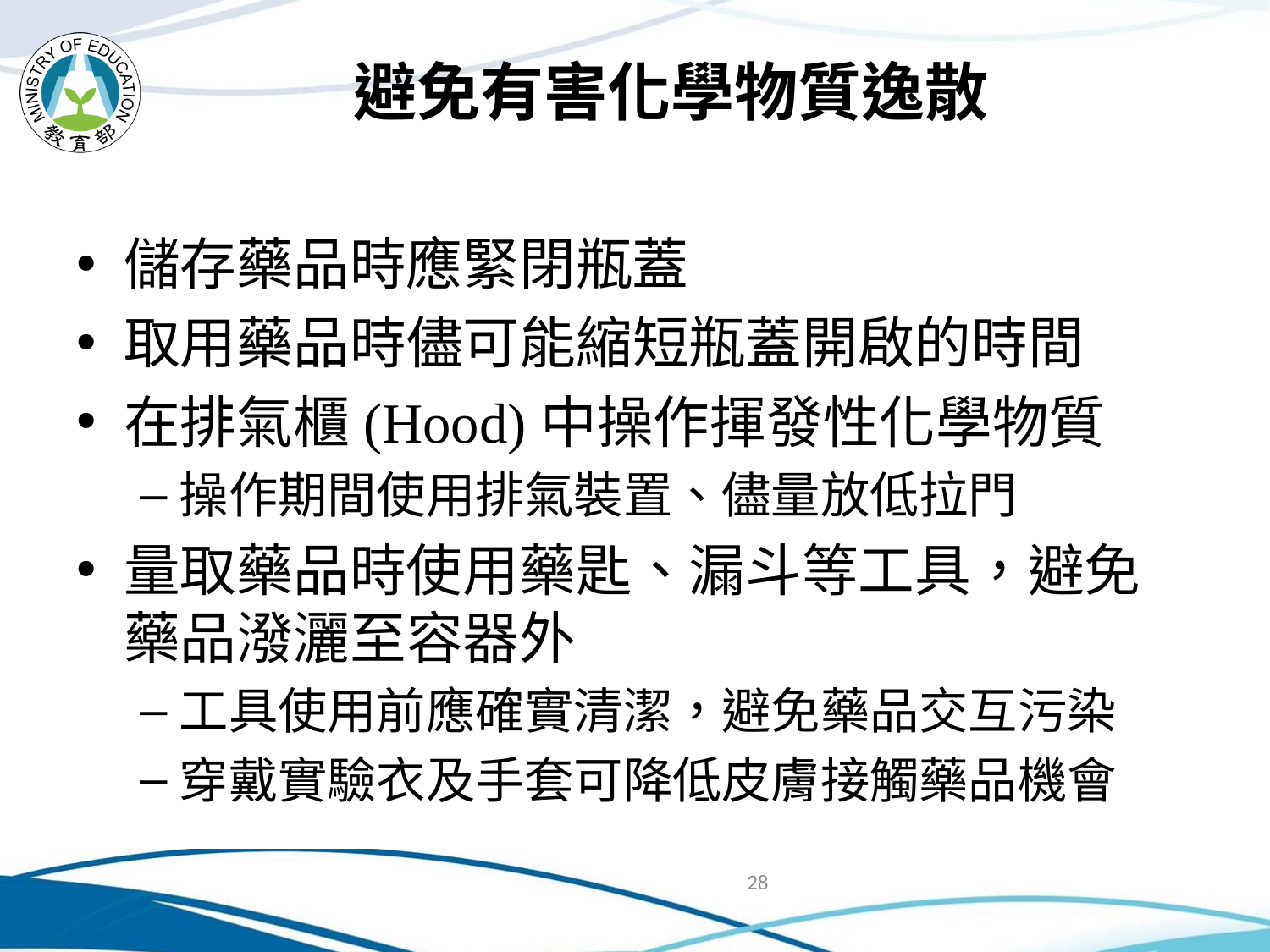

# 避免有害化學物質逸散
儲存藥品時應緊閉瓶蓋
取用藥品時儘可能縮短瓶蓋開啟的時間
在排氣櫃(Hood)中操作揮發性化學物質
操作期間使用排氣裝置、儘量放低拉門
量取藥品時使用藥匙、漏斗等工具，避免藥品潑灑至容器外
工具使用前應確實清潔，避免藥品交互污染
穿戴實驗衣及手套可降低皮膚接觸藥品機會
28